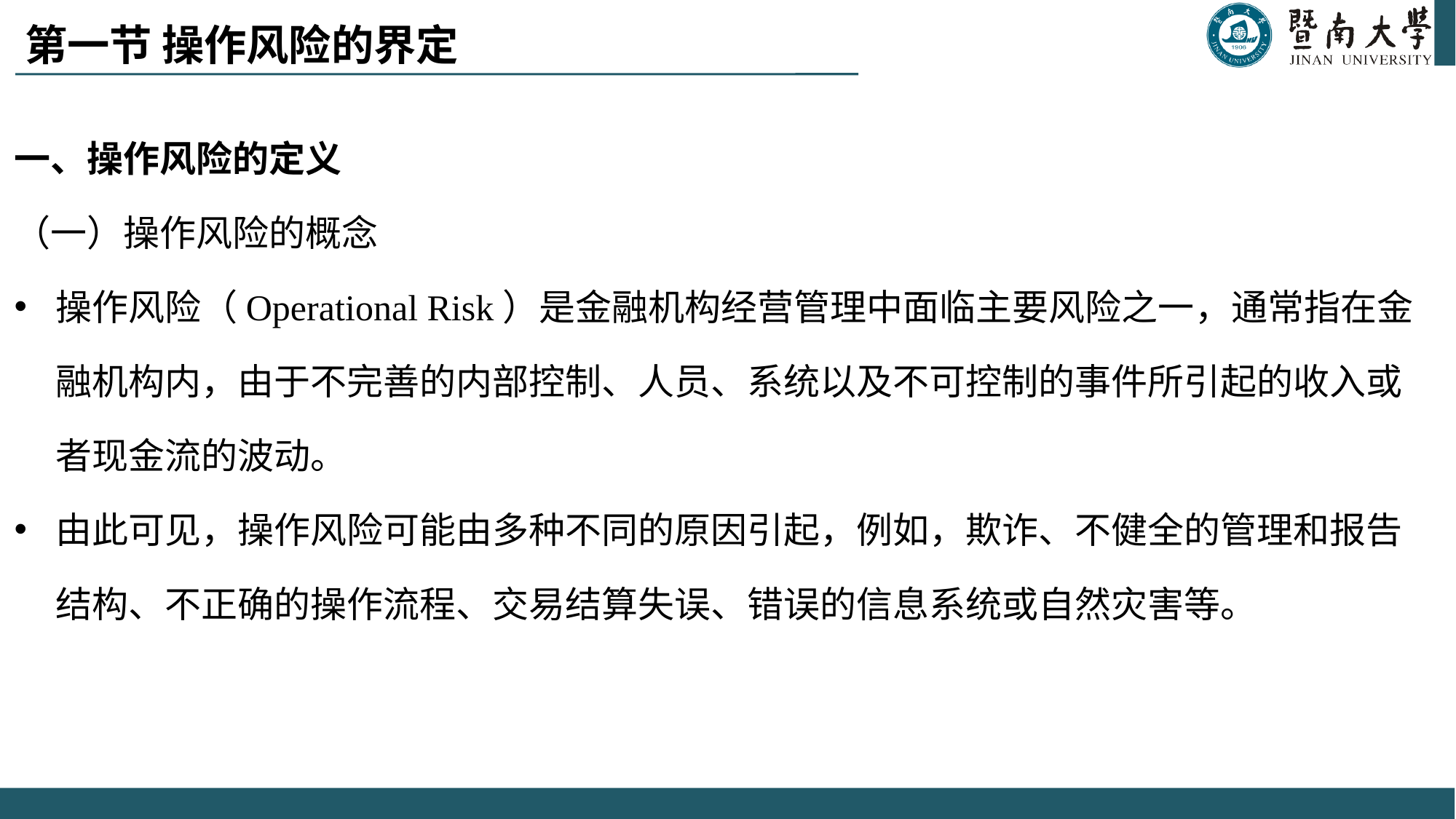

# 第一节 操作风险的界定
一、操作风险的定义
（一）操作风险的概念
操作风险（Operational Risk）是金融机构经营管理中面临主要风险之一，通常指在金融机构内，由于不完善的内部控制、人员、系统以及不可控制的事件所引起的收入或者现金流的波动。
由此可见，操作风险可能由多种不同的原因引起，例如，欺诈、不健全的管理和报告结构、不正确的操作流程、交易结算失误、错误的信息系统或自然灾害等。